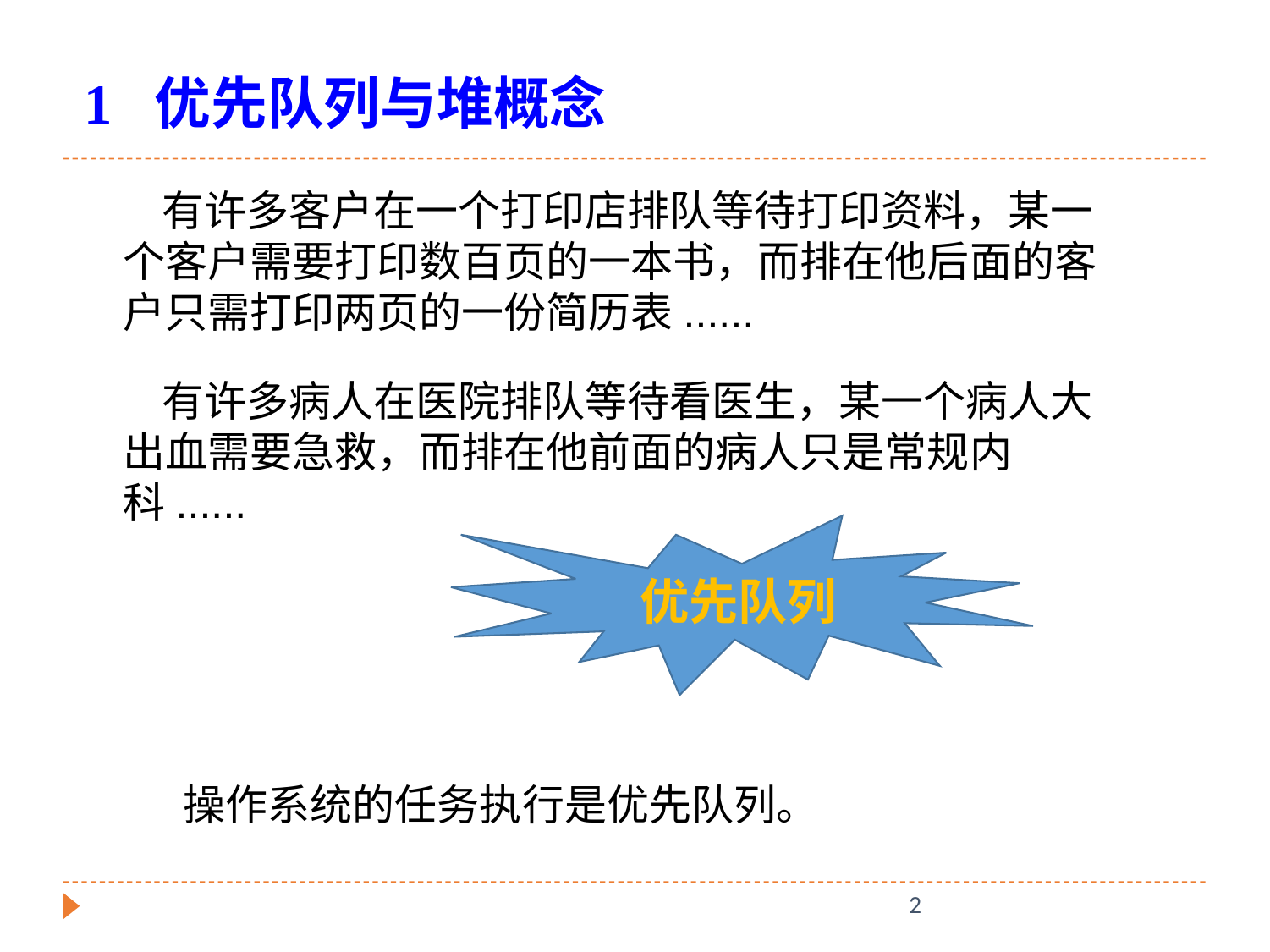

1  优先队列与堆概念
   有许多客户在一个打印店排队等待打印资料，某一个客户需要打印数百页的一本书，而排在他后面的客户只需打印两页的一份简历表......
   有许多病人在医院排队等待看医生，某一个病人大出血需要急救，而排在他前面的病人只是常规内科......
优先队列
操作系统的任务执行是优先队列。
2